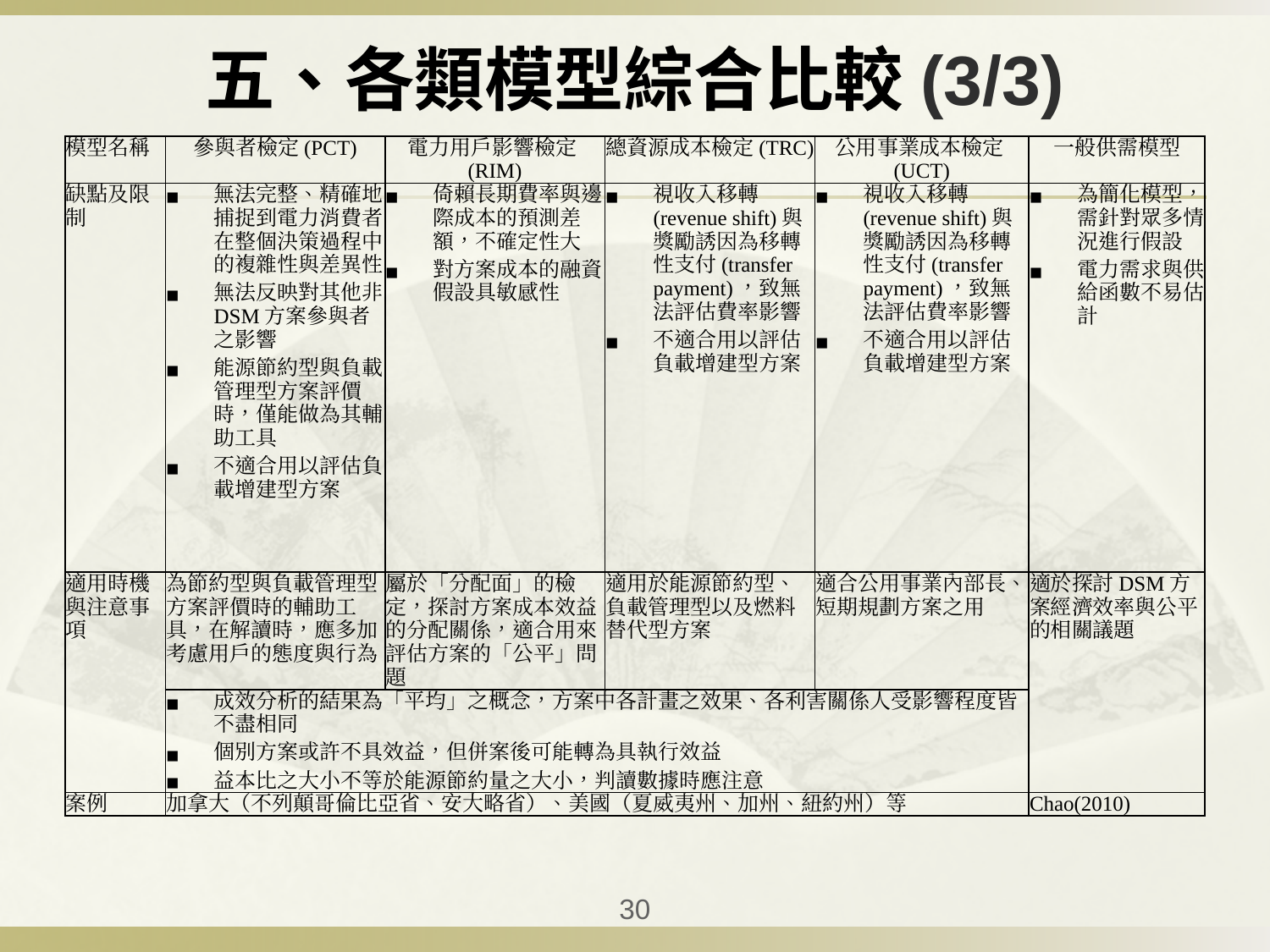

# 五、各類模型綜合比較(3/3)
| 模型名稱 | 參與者檢定(PCT) | 電力用戶影響檢定(RIM) | 總資源成本檢定(TRC) | 公用事業成本檢定(UCT) | 一般供需模型 |
| --- | --- | --- | --- | --- | --- |
| 缺點及限制 | 無法完整、精確地捕捉到電力消費者在整個決策過程中的複雜性與差異性 無法反映對其他非DSM方案參與者之影響 能源節約型與負載管理型方案評價時，僅能做為其輔助工具 不適合用以評估負載增建型方案 | 倚賴長期費率與邊際成本的預測差額，不確定性大 對方案成本的融資假設具敏感性 | 視收入移轉(revenue shift)與獎勵誘因為移轉性支付(transfer payment)，致無法評估費率影響 不適合用以評估負載增建型方案 | 視收入移轉(revenue shift)與獎勵誘因為移轉性支付(transfer payment)，致無法評估費率影響 不適合用以評估負載增建型方案 | 為簡化模型，需針對眾多情況進行假設 電力需求與供給函數不易估計 |
| 適用時機與注意事項 | 為節約型與負載管理型方案評價時的輔助工具，在解讀時，應多加考慮用戶的態度與行為 | 屬於「分配面」的檢定，探討方案成本效益的分配關係，適合用來評估方案的「公平」問題 | 適用於能源節約型、負載管理型以及燃料替代型方案 | 適合公用事業內部長、短期規劃方案之用 | 適於探討DSM方案經濟效率與公平的相關議題 |
|  | 成效分析的結果為「平均」之概念，方案中各計畫之效果、各利害關係人受影響程度皆不盡相同 個別方案或許不具效益，但併案後可能轉為具執行效益 益本比之大小不等於能源節約量之大小，判讀數據時應注意 |  |  |  |  |
| 案例 | 加拿大（不列顛哥倫比亞省、安大略省）、美國（夏威夷州、加州、紐約州）等 |  |  |  | Chao(2010) |
30